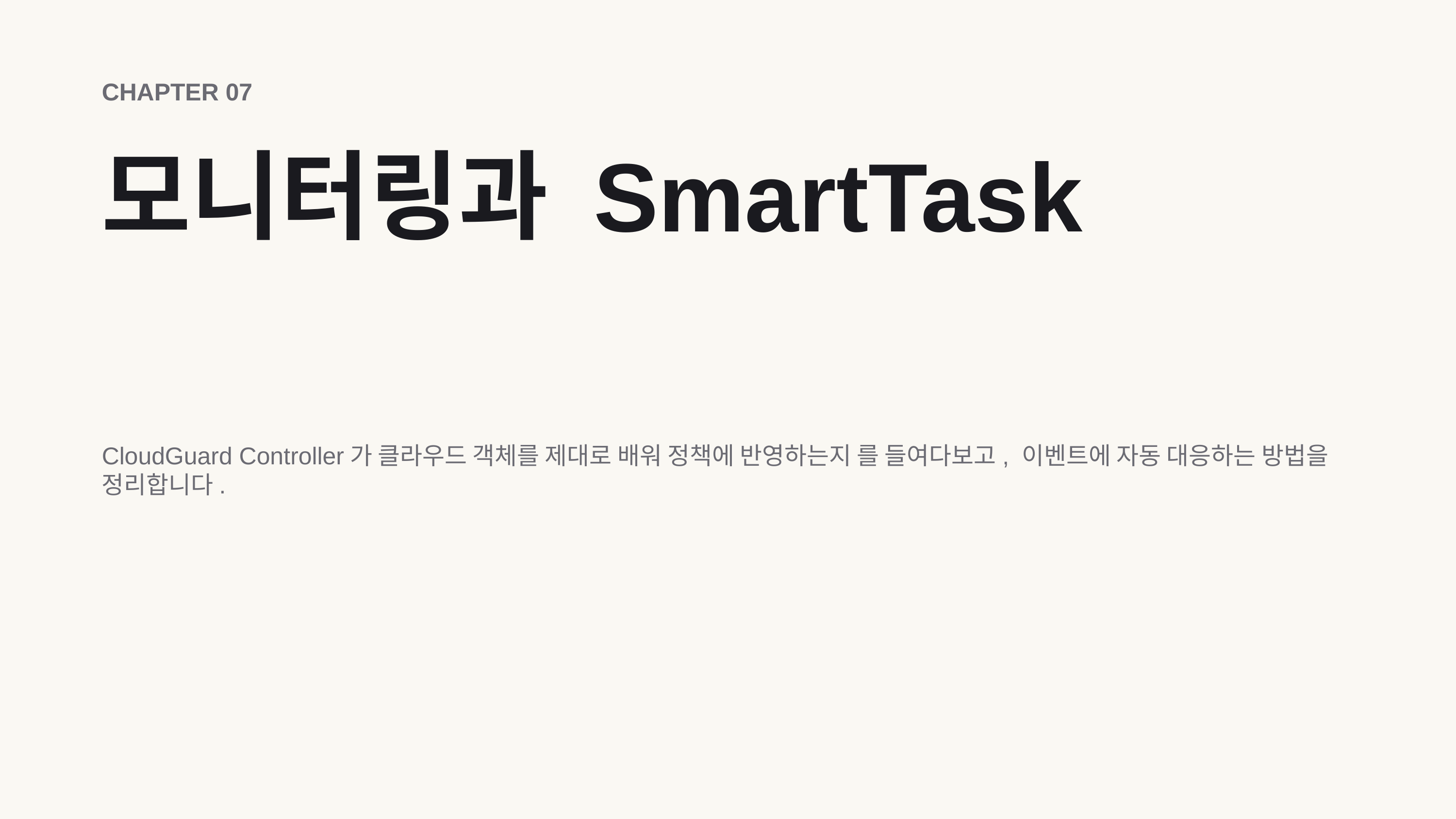

CHAPTER 07
모니터링과 SmartTask
CloudGuard Controller가 클라우드 객체를 제대로 배워 정책에 반영하는지 를 들여다보고, 이벤트에 자동 대응하는 방법을 정리합니다.